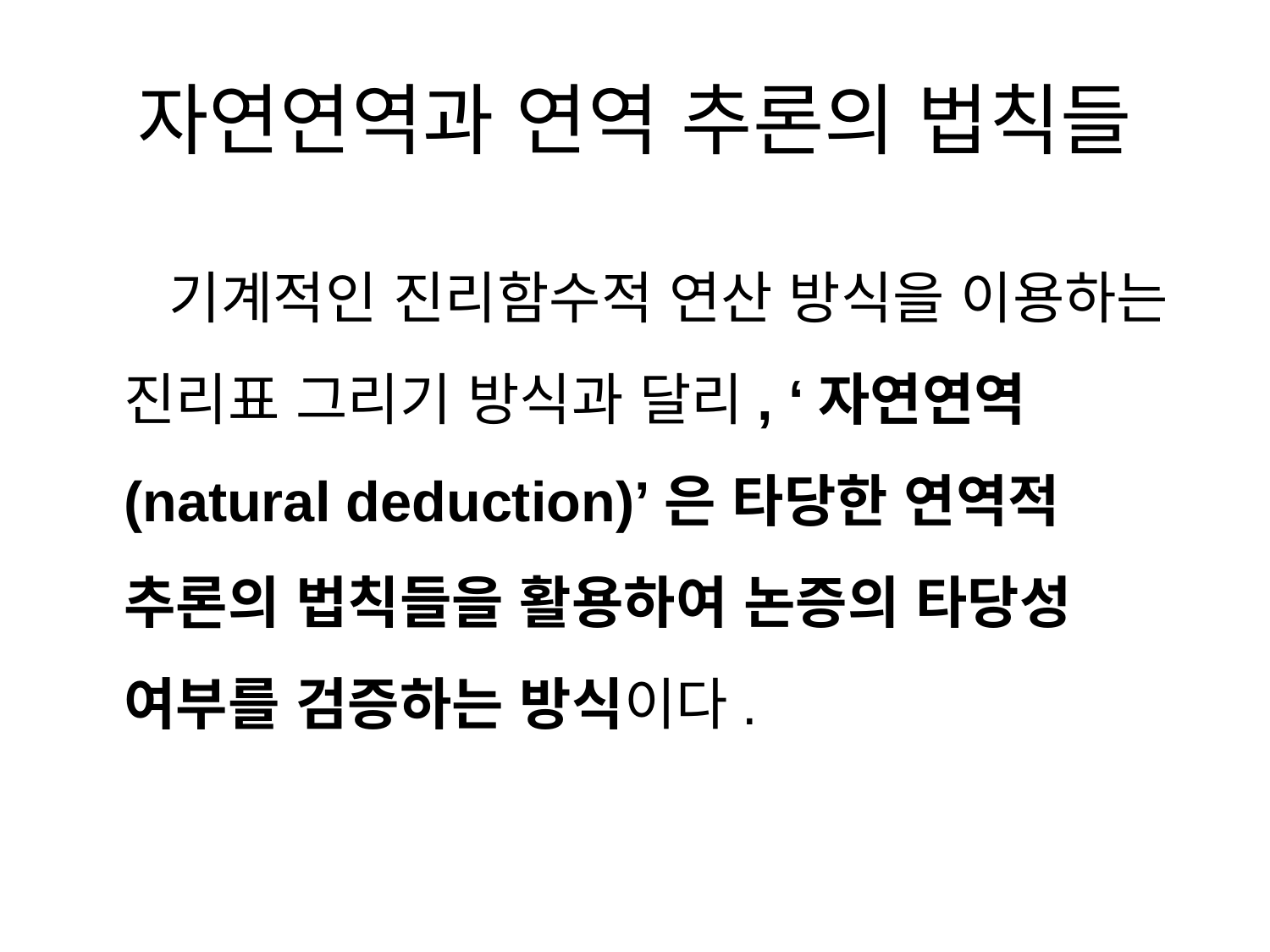

# 자연연역과 연역 추론의 법칙들
     기계적인 진리함수적 연산 방식을 이용하는 진리표 그리기 방식과 달리, ‘자연연역(natural deduction)’은 타당한 연역적 추론의 법칙들을 활용하여 논증의 타당성 여부를 검증하는 방식이다.